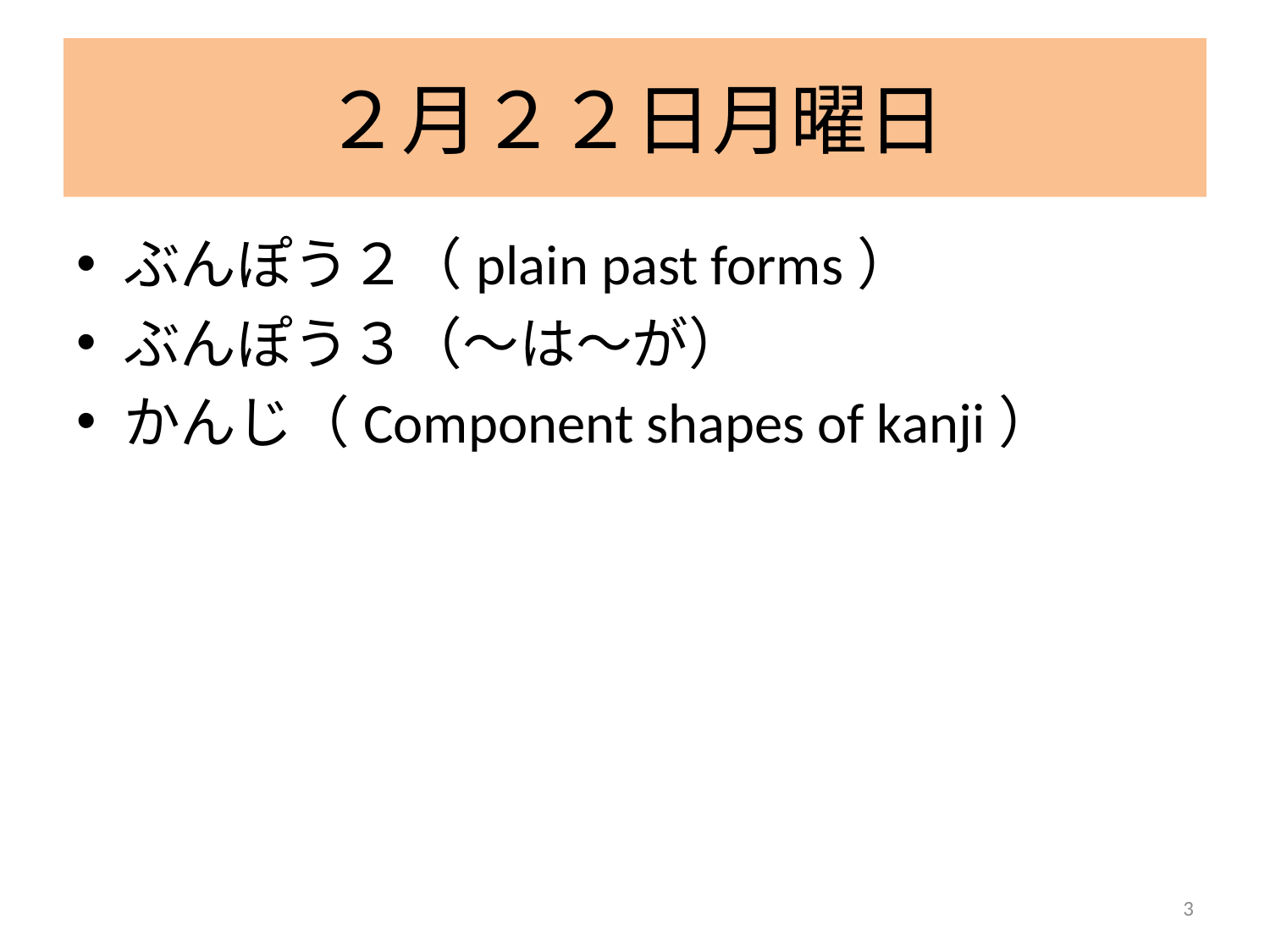

# ２月２２日月曜日
ぶんぽう２（plain past forms）
ぶんぽう３（～は～が）
かんじ（Component shapes of kanji）
3